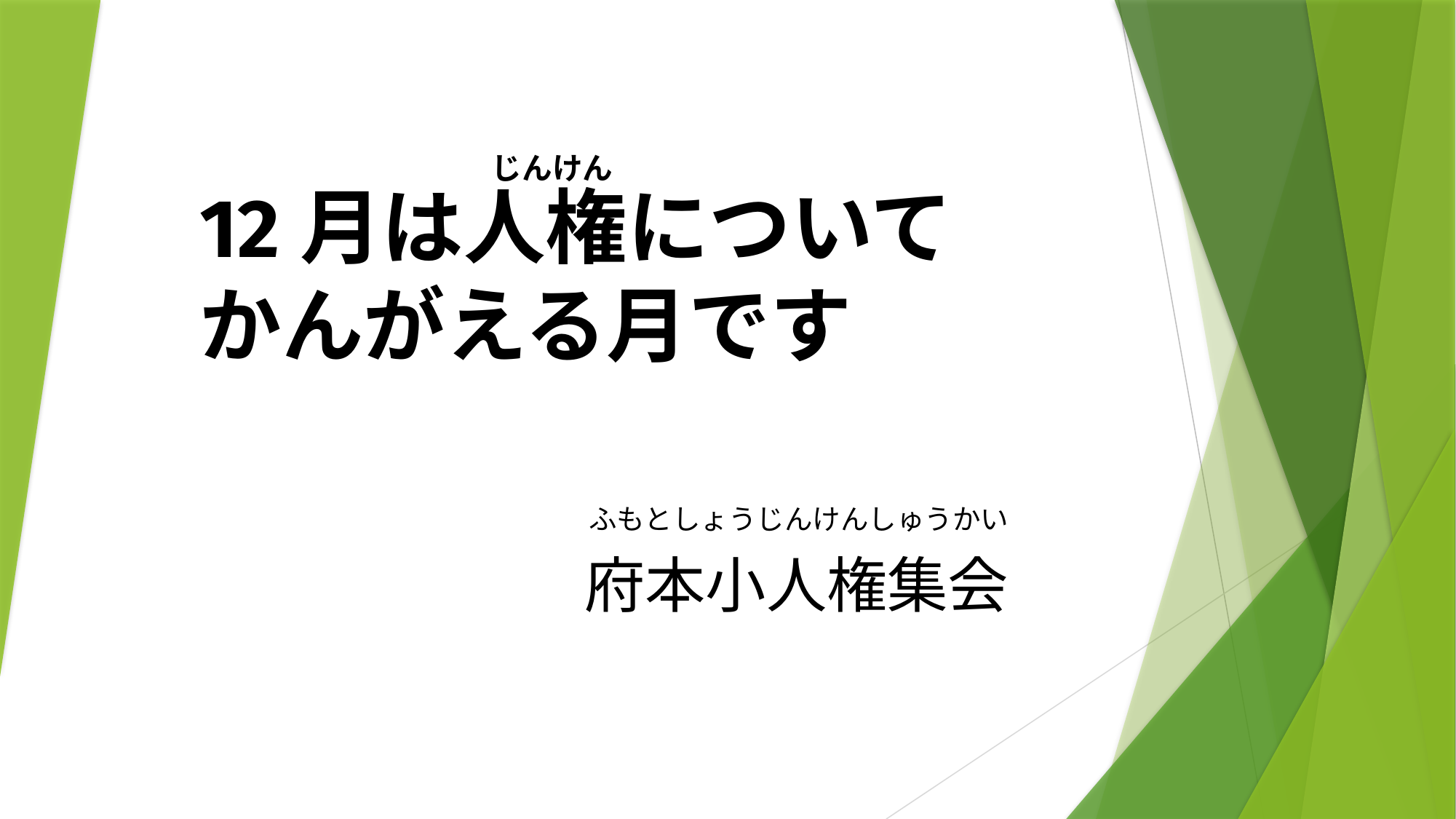

# 12月は人権についてかんがえる月です
じんけん
ふもとしょうじんけんしゅうかい
府本小人権集会